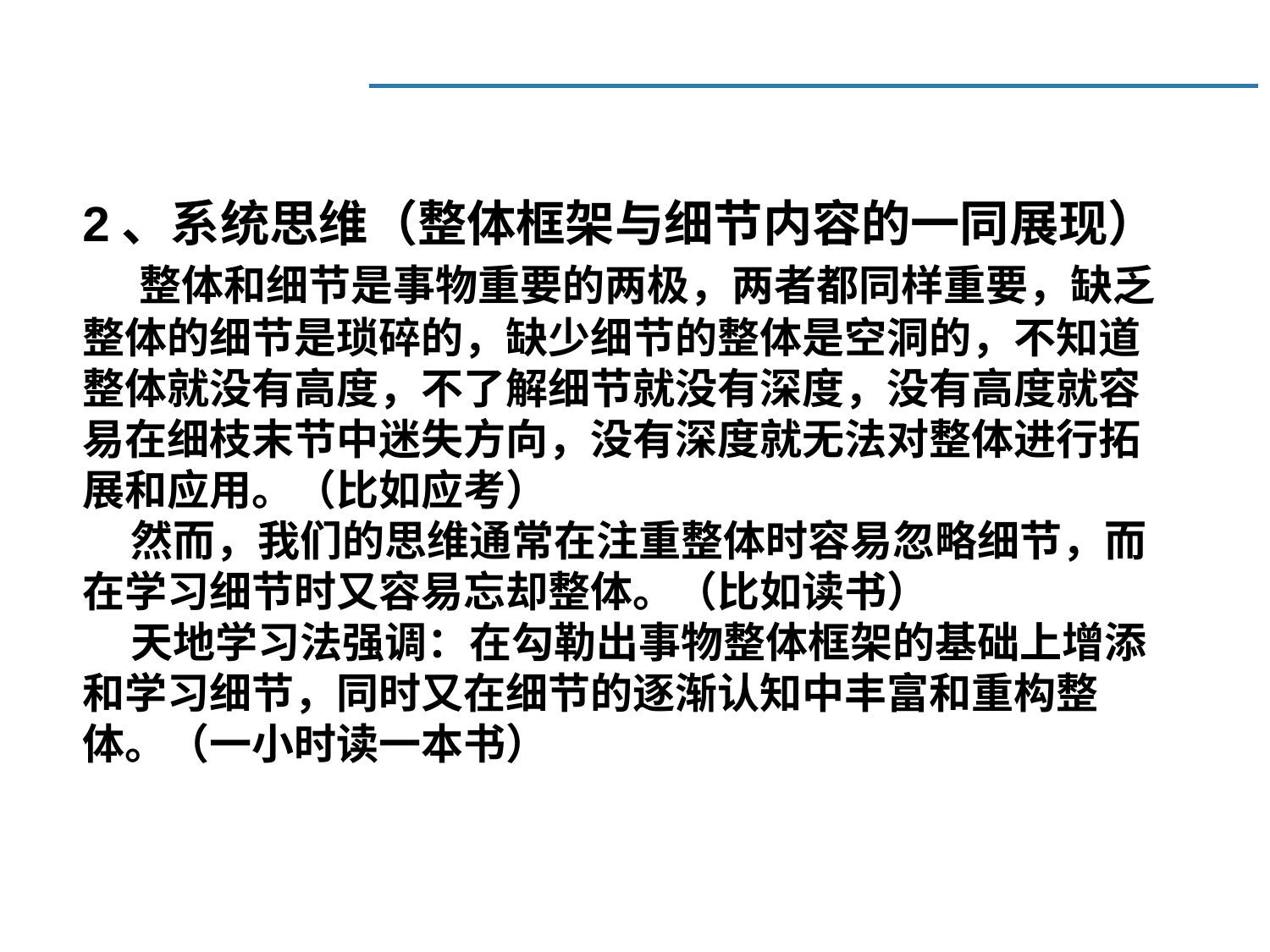

2、系统思维（整体框架与细节内容的一同展现）
    整体和细节是事物重要的两极，两者都同样重要，缺乏整体的细节是琐碎的，缺少细节的整体是空洞的，不知道整体就没有高度，不了解细节就没有深度，没有高度就容易在细枝末节中迷失方向，没有深度就无法对整体进行拓展和应用。（比如应考）
    然而，我们的思维通常在注重整体时容易忽略细节，而在学习细节时又容易忘却整体。（比如读书）
    天地学习法强调：在勾勒出事物整体框架的基础上增添和学习细节，同时又在细节的逐渐认知中丰富和重构整体。（一小时读一本书）